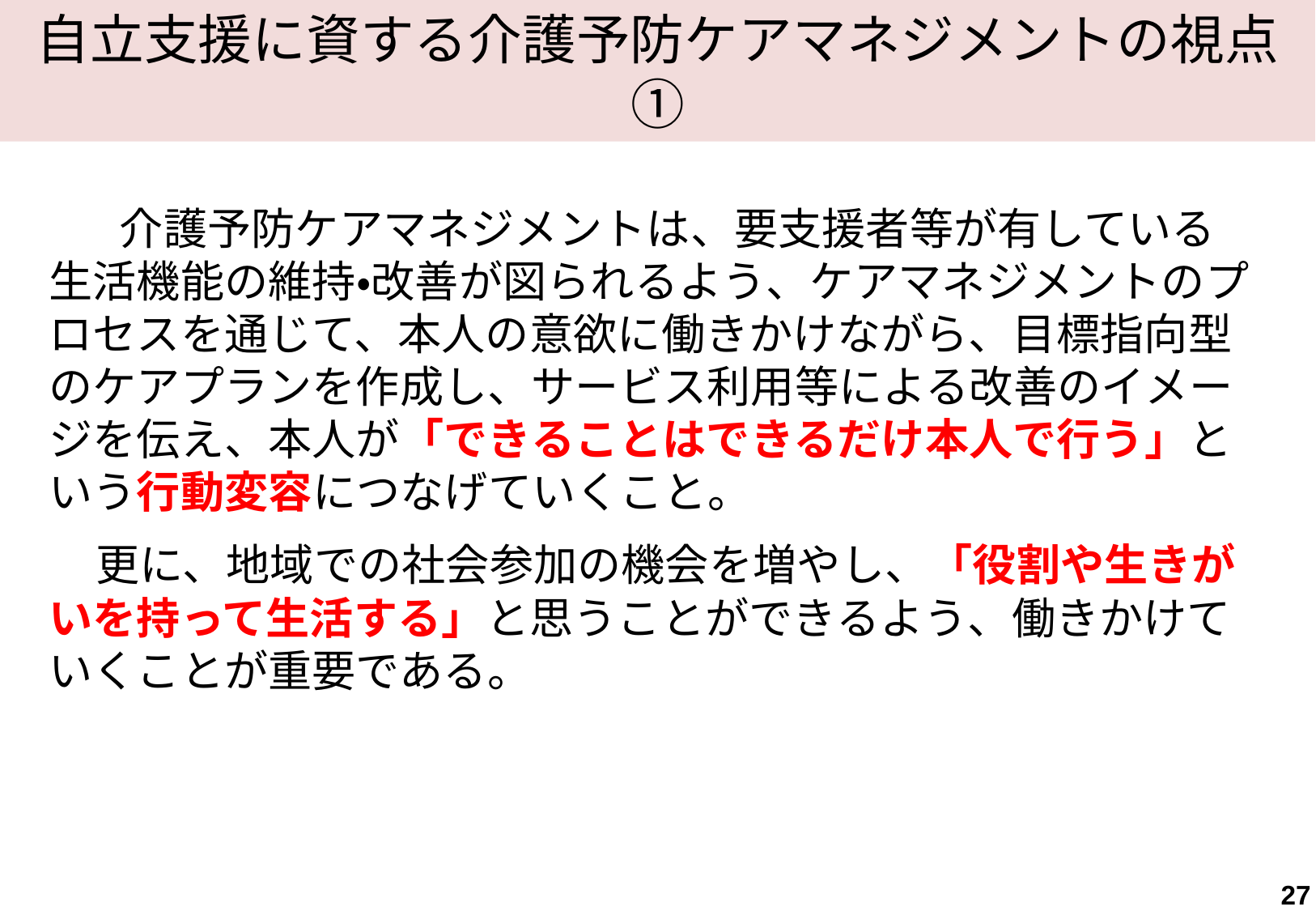

自立支援に資する介護予防ケアマネジメントの視点①
　　介護予防ケアマネジメントは、要支援者等が有している生活機能の維持・改善が図られるよう、ケアマネジメントのプロセスを通じて、本人の意欲に働きかけながら、目標指向型のケアプランを作成し、サービス利用等による改善のイメージを伝え、本人が「できることはできるだけ本人で行う」という行動変容につなげていくこと。
　更に、地域での社会参加の機会を増やし、「役割や生きがいを持って生活する」と思うことができるよう、働きかけていくことが重要である。
27